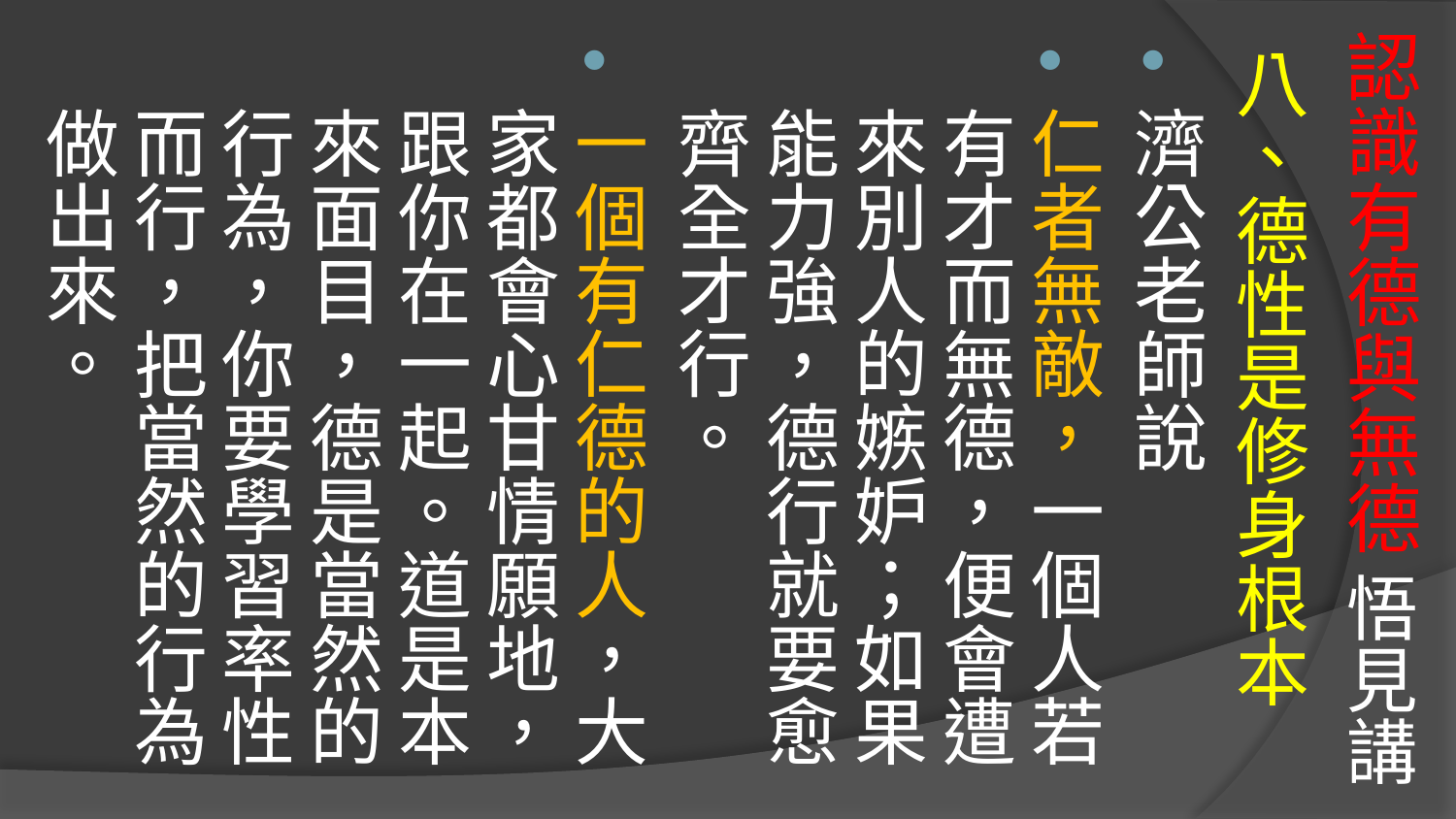

# 認識有德與無德 悟見講
八、德性是修身根本
濟公老師說
仁者無敵，一個人若有才而無德，便會遭來別人的嫉妒；如果能力強，德行就要愈齊全才行。
一個有仁德的人，大家都會心甘情願地，跟你在一起。道是本來面目，德是當然的行為，你要學習率性而行，把當然的行為做出來。